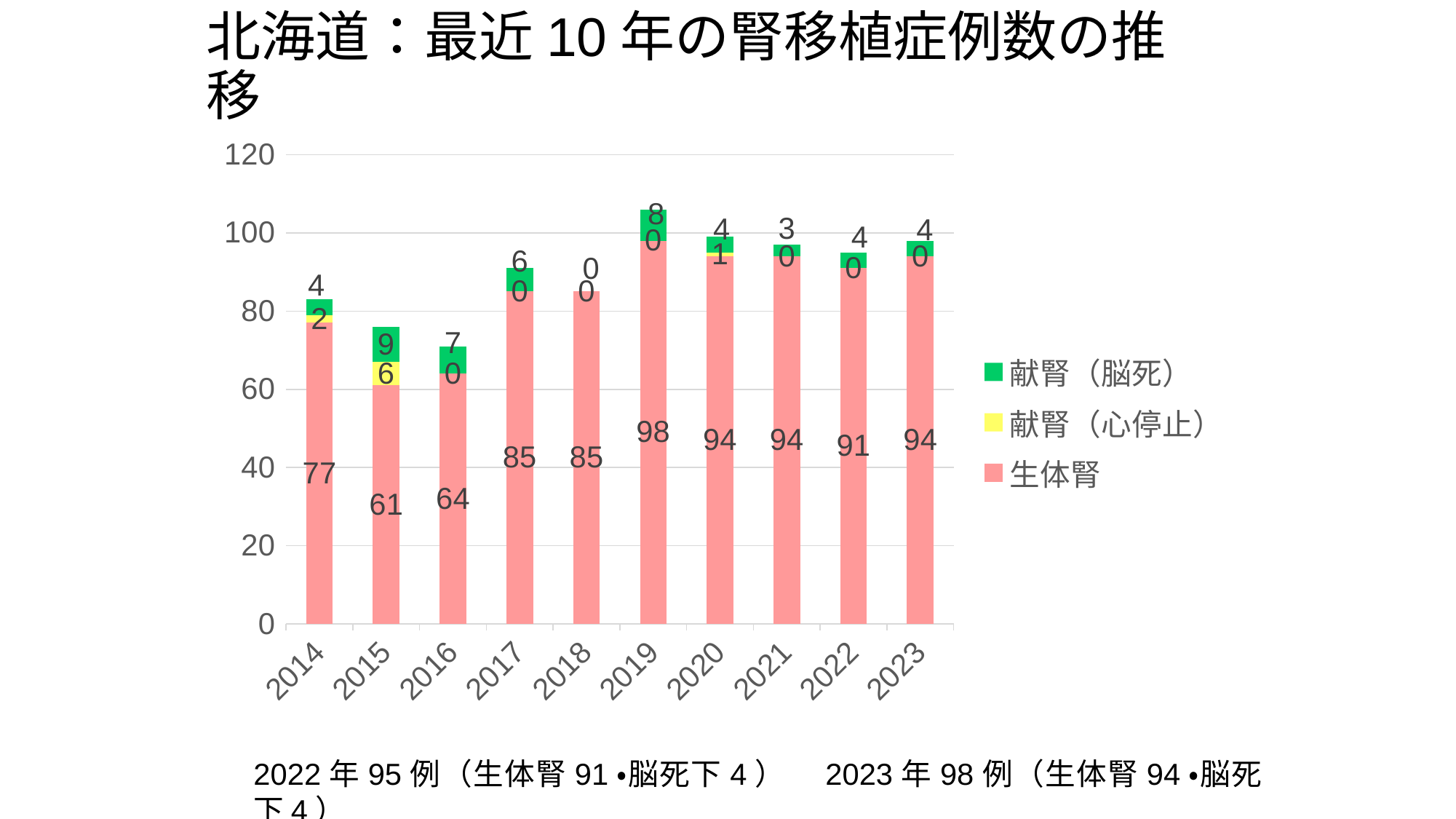

# 北海道：最近10年の腎移植症例数の推移

### Chart

| Category | 生体腎 | 献腎（心停止） | 献腎（脳死） |
|---|---|---|---|
| 2014 | 77.0 | 2.0 | 4.0 |
| 2015 | 61.0 | 6.0 | 9.0 |
| 2016 | 64.0 | 0.0 | 7.0 |
| 2017 | 85.0 | 0.0 | 6.0 |
| 2018 | 85.0 | 0.0 | 0.0 |
| 2019 | 98.0 | 0.0 | 8.0 |
| 2020 | 94.0 | 1.0 | 4.0 |
| 2021 | 94.0 | 0.0 | 3.0 |
| 2022 | 91.0 | 0.0 | 4.0 |
| 2023 | 94.0 | 0.0 | 4.0 |
2022年95例（生体腎91・脳死下4）　2023年98例（生体腎94・脳死下4）